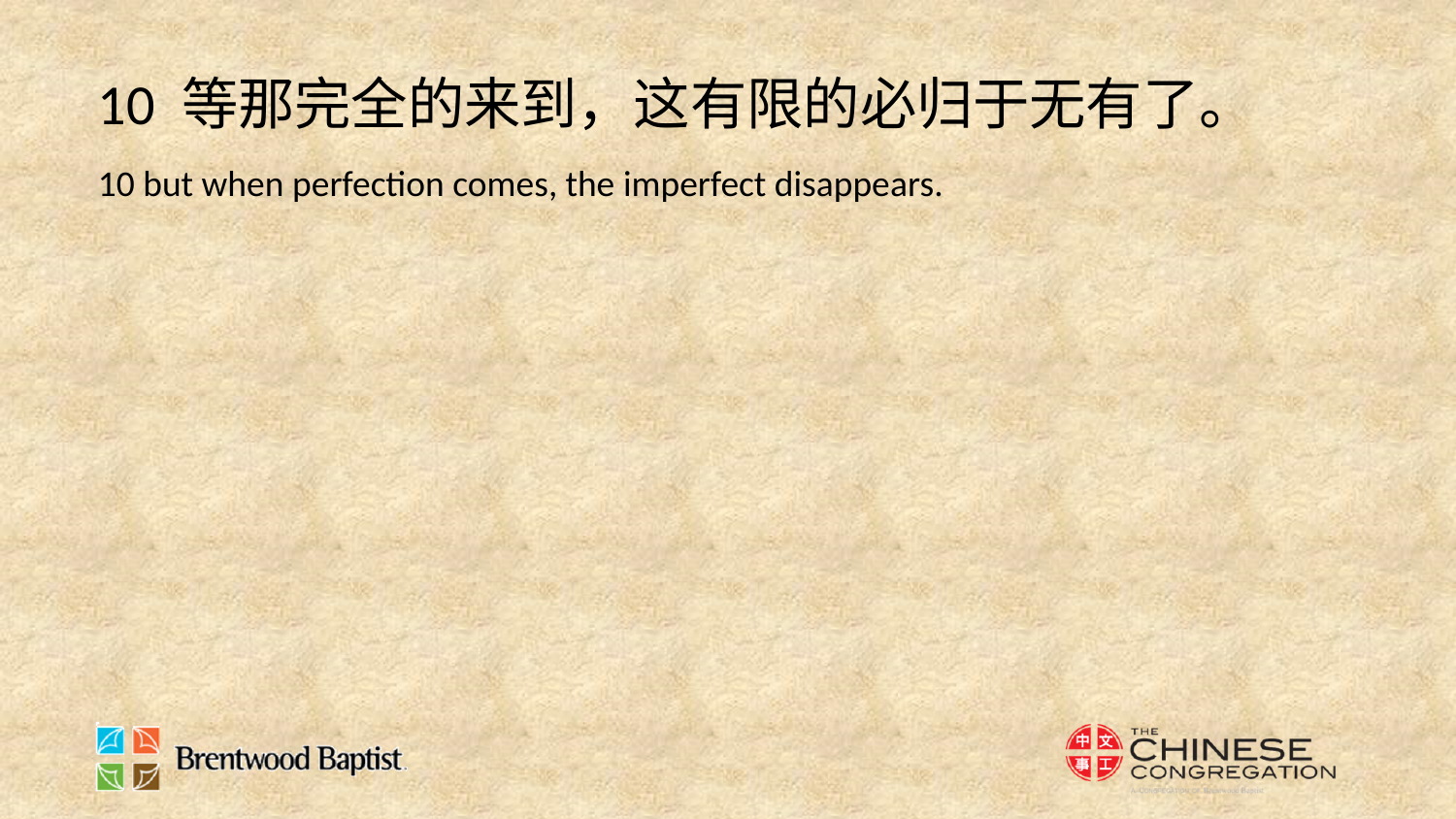

10 等那完全的来到，这有限的必归于无有了。

10 but when perfection comes, the imperfect disappears.